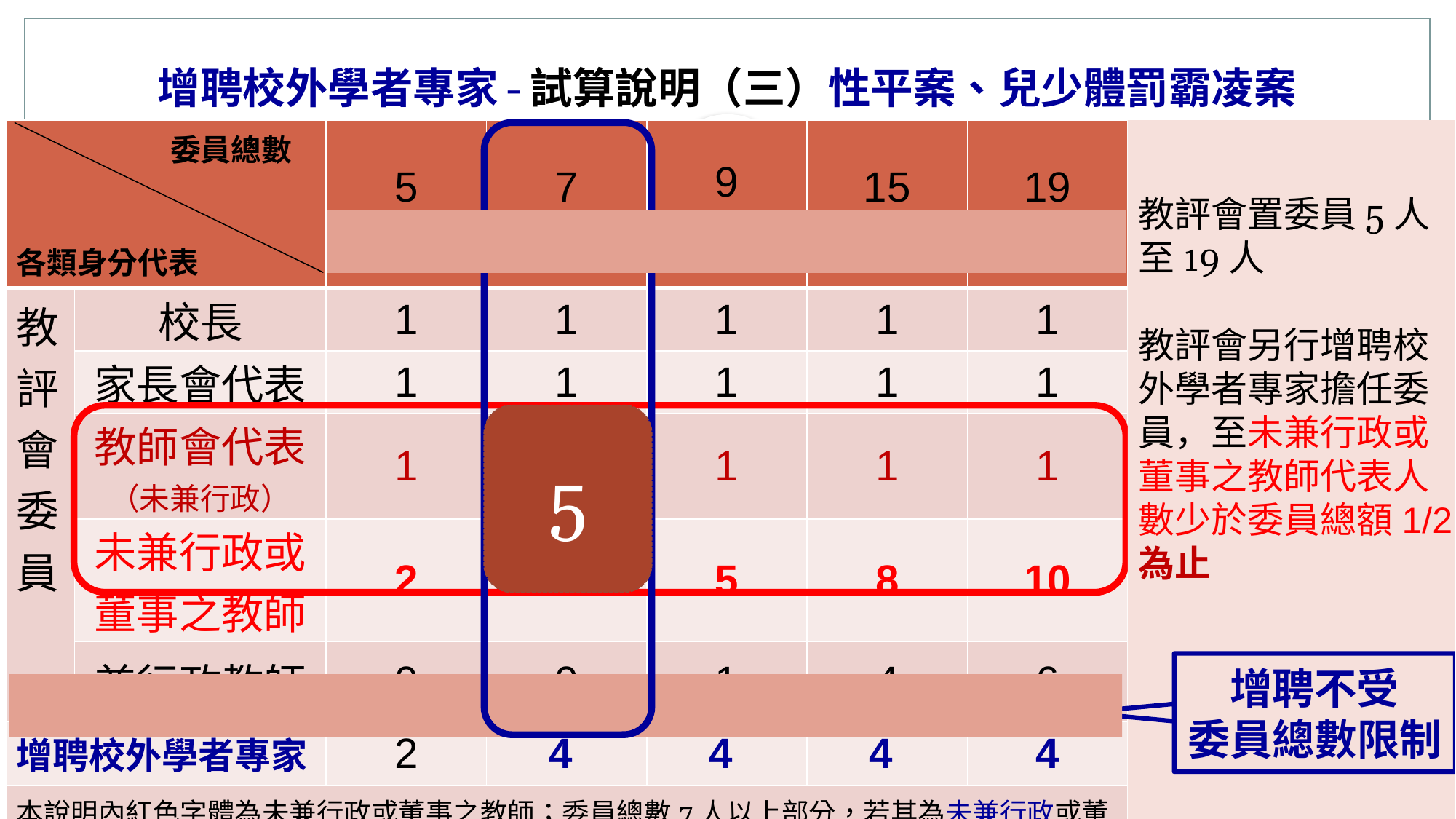

# 增聘校外學者專家-試算說明（三）性平案、兒少體罰霸凌案
| 委員總數 各類身分代表 |  | 5 | 7 (11) | 9 （13） | 15 (19) | 19 (23) |
| --- | --- | --- | --- | --- | --- | --- |
| 教評會 委員 | 校長 | 1 | 1 | 1 | 1 | 1 |
|  | 家長會代表 | 1 | 1 | 1 | 1 | 1 |
|  | 教師會代表 （未兼行政） | 1 | 1 | 1 | 1 | 1 |
|  | 未兼行政或 董事之教師 | 2 | 4 | 5 | 8 | 10 |
|  | 兼行政教師 | 0 | 0 | 1 | 4 | 6 |
| 增聘校外學者專家 |  | 2 | 4 | 4 | 4 | 4 |
| 本說明內紅色字體為未兼行政或董事之教師；委員總數7人以上部分，若其為未兼行政或董事之教師，則增聘校外學者專家，須將(括弧內）再增加2人。 |  |  |  |  |  |  |

教評會置委員5人至19人

教評會另行增聘校外學者專家擔任委員，至未兼行政或董事之教師代表人數少於委員總額1/2為止

26

5
增聘不受
委員總數限制